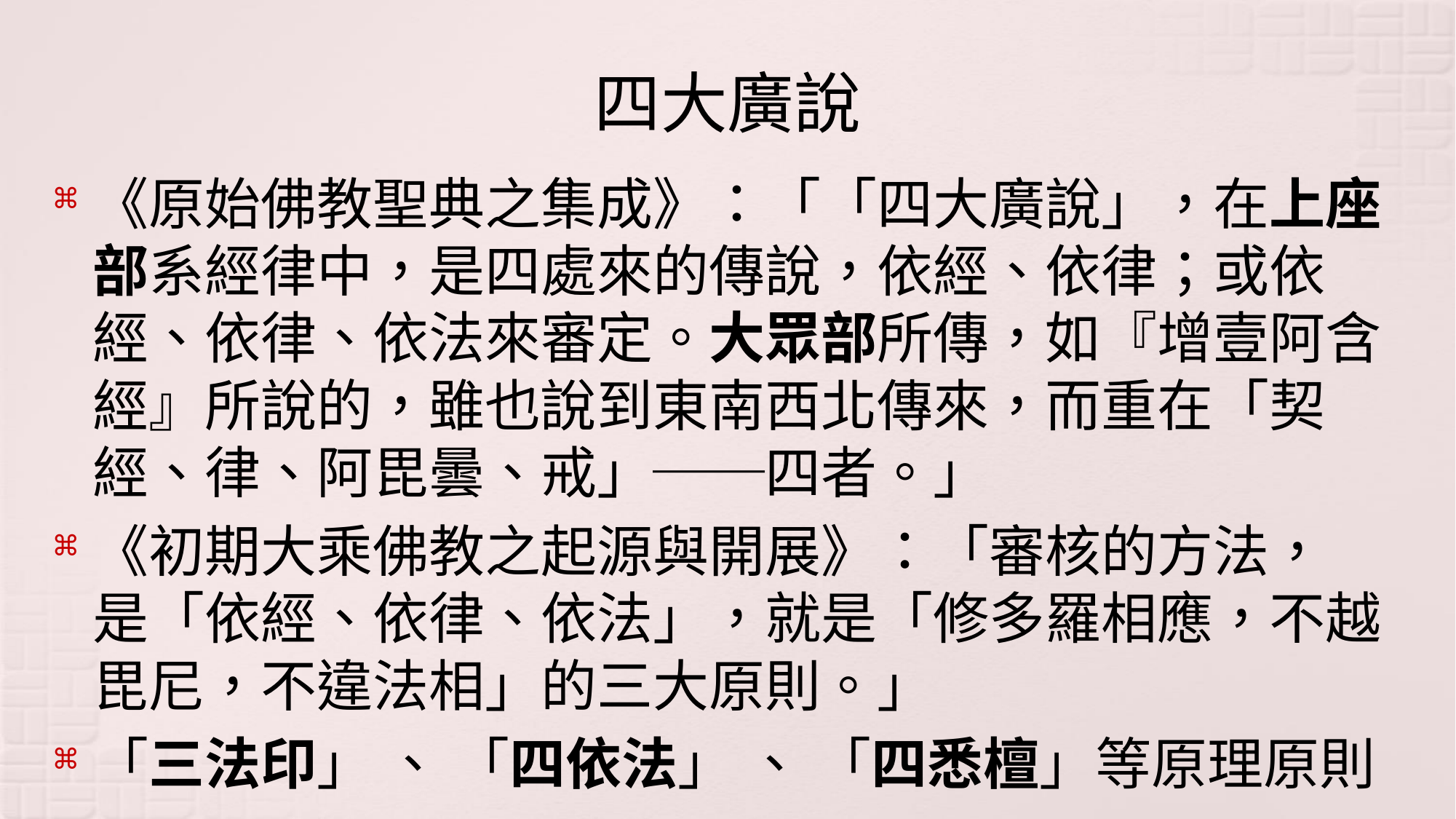

# 四大廣說
《原始佛教聖典之集成》：「「四大廣說」，在上座部系經律中，是四處來的傳說，依經、依律；或依經、依律、依法來審定。大眾部所傳，如『增壹阿含經』所說的，雖也說到東南西北傳來，而重在「契經、律、阿毘曇、戒」──四者。」
《初期大乘佛教之起源與開展》：「審核的方法，
是「依經、依律、依法」，就是「修多羅相應，不越毘尼，不違法相」的三大原則。」
「三法印」 、 「四依法」 、 「四悉檀」等原理原則